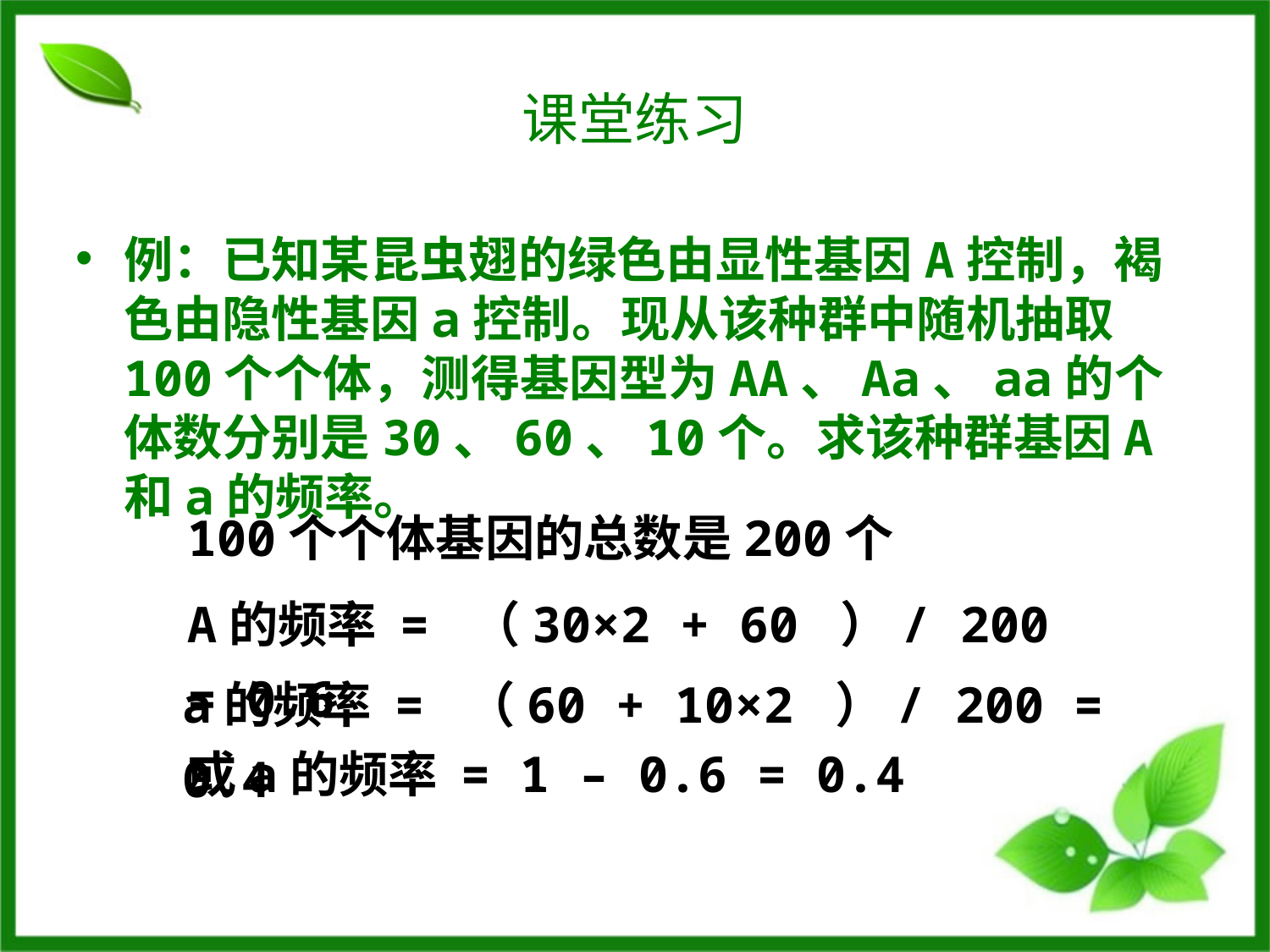

# 课堂练习
例：已知某昆虫翅的绿色由显性基因A控制，褐色由隐性基因a控制。现从该种群中随机抽取100个个体，测得基因型为AA、Aa、aa的个体数分别是30、60、10个。求该种群基因A和a的频率。
100个个体基因的总数是200个
A的频率 = （30×2 + 60 ）/ 200 = 0.6
a的频率 = （60 + 10×2 ）/ 200 = 0.4
或a的频率 = 1 – 0.6 = 0.4